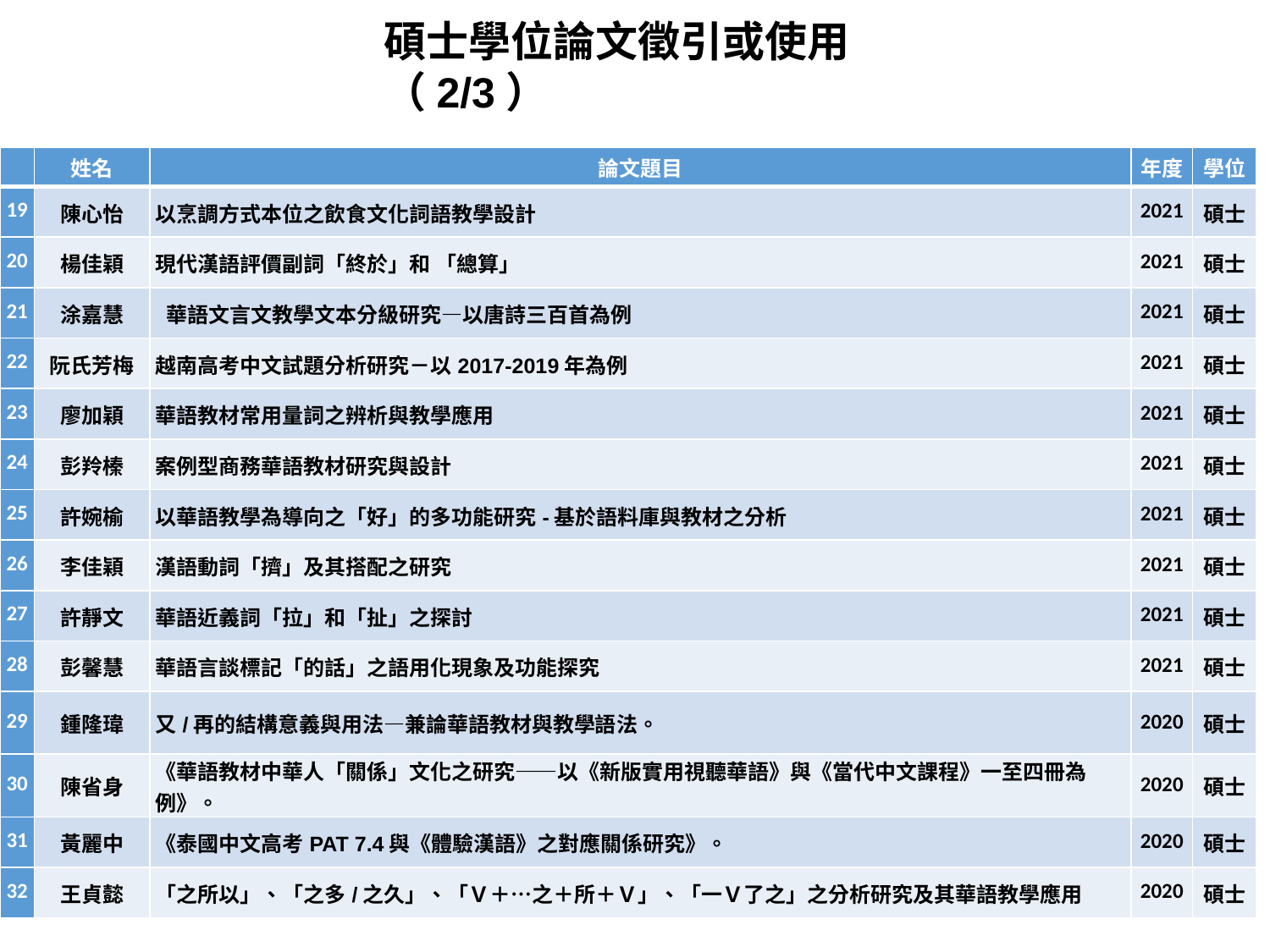

碩士學位論文徵引或使用（2/3）
|  | 姓名 | 論文題目 | 年度 | 學位 |
| --- | --- | --- | --- | --- |
| 19 | 陳心怡 | 以烹調方式本位之飲食文化詞語教學設計 | 2021 | 碩士 |
| 20 | 楊佳穎 | 現代漢語評價副詞「終於」和 「總算」 | 2021 | 碩士 |
| 21 | 涂嘉慧 | 華語文言文教學文本分級研究—以唐詩三百首為例 | 2021 | 碩士 |
| 22 | 阮氏芳梅 | 越南高考中文試題分析研究－以2017-2019年為例 | 2021 | 碩士 |
| 23 | 廖加穎 | 華語教材常用量詞之辨析與教學應用 | 2021 | 碩士 |
| 24 | 彭羚榛 | 案例型商務華語教材研究與設計 | 2021 | 碩士 |
| 25 | 許婉榆 | 以華語教學為導向之「好」的多功能研究-基於語料庫與教材之分析 | 2021 | 碩士 |
| 26 | 李佳穎 | 漢語動詞「擠」及其搭配之研究 | 2021 | 碩士 |
| 27 | 許靜文 | 華語近義詞「拉」和「扯」之探討 | 2021 | 碩士 |
| 28 | 彭馨慧 | 華語言談標記「的話」之語用化現象及功能探究 | 2021 | 碩士 |
| 29 | 鍾隆瑋 | 又/再的結構意義與用法—兼論華語教材與教學語法。 | 2020 | 碩士 |
| 30 | 陳省身 | 《華語教材中華人「關係」文化之研究——以《新版實用視聽華語》與《當代中文課程》一至四冊為例》。 | 2020 | 碩士 |
| 31 | 黃麗中 | 《泰國中文高考PAT 7.4與《體驗漢語》之對應關係研究》。 | 2020 | 碩士 |
| 32 | 王貞懿 | 「之所以」、「之多/之久」、「Ｖ＋…之＋所＋Ｖ」、「一Ｖ了之」之分析研究及其華語教學應用 | 2020 | 碩士 |